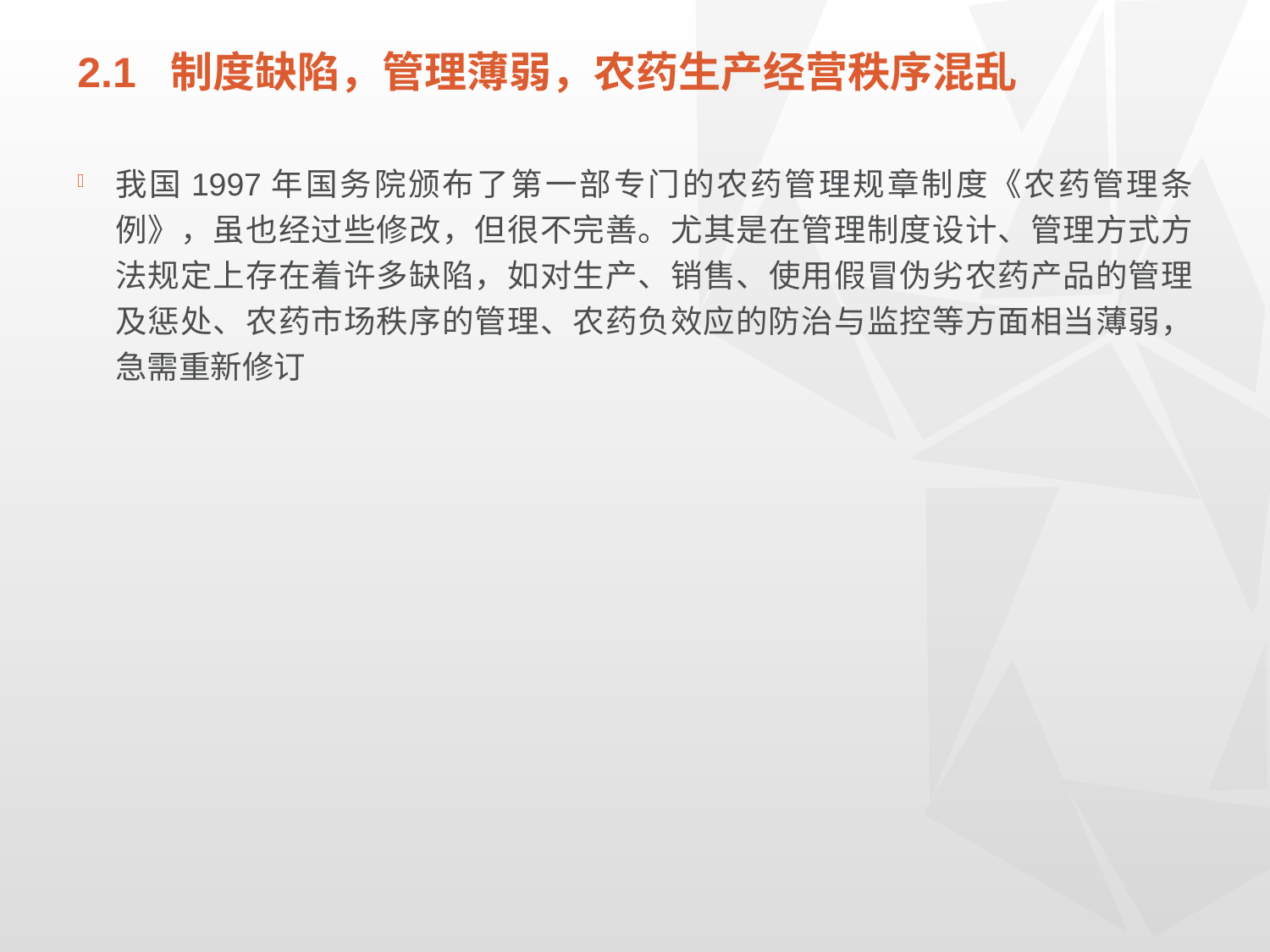

# 2.1  制度缺陷，管理薄弱，农药生产经营秩序混乱
我国1997年国务院颁布了第一部专门的农药管理规章制度《农药管理条例》，虽也经过些修改，但很不完善。尤其是在管理制度设计、管理方式方法规定上存在着许多缺陷，如对生产、销售、使用假冒伪劣农药产品的管理及惩处、农药市场秩序的管理、农药负效应的防治与监控等方面相当薄弱，急需重新修订